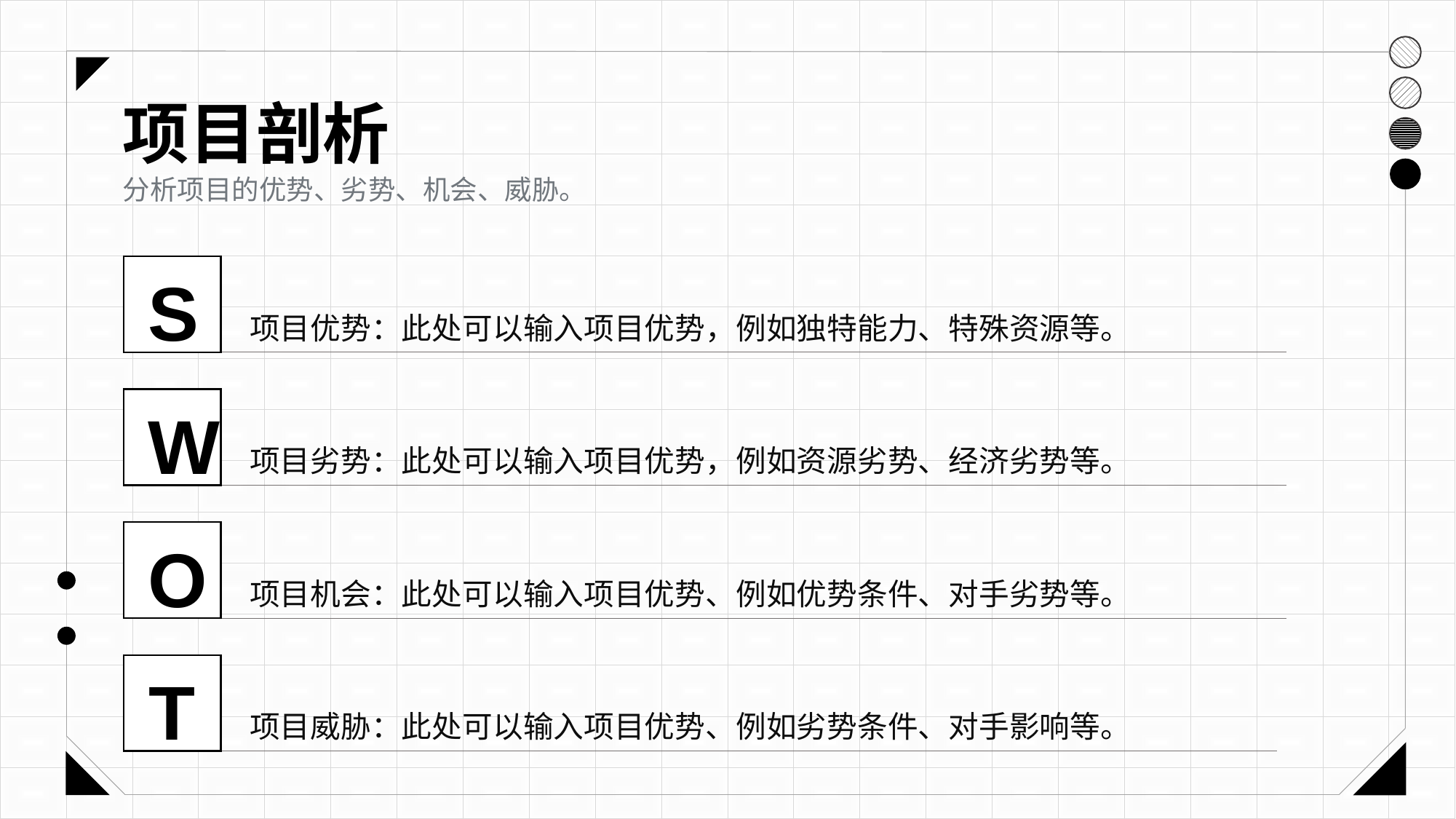

项目剖析
分析项目的优势、劣势、机会、威胁。

S
项目优势：此处可以输入项目优势，例如独特能力、特殊资源等。

W
项目劣势：此处可以输入项目优势，例如资源劣势、经济劣势等。

O
项目机会：此处可以输入项目优势、例如优势条件、对手劣势等。

T
项目威胁：此处可以输入项目优势、例如劣势条件、对手影响等。